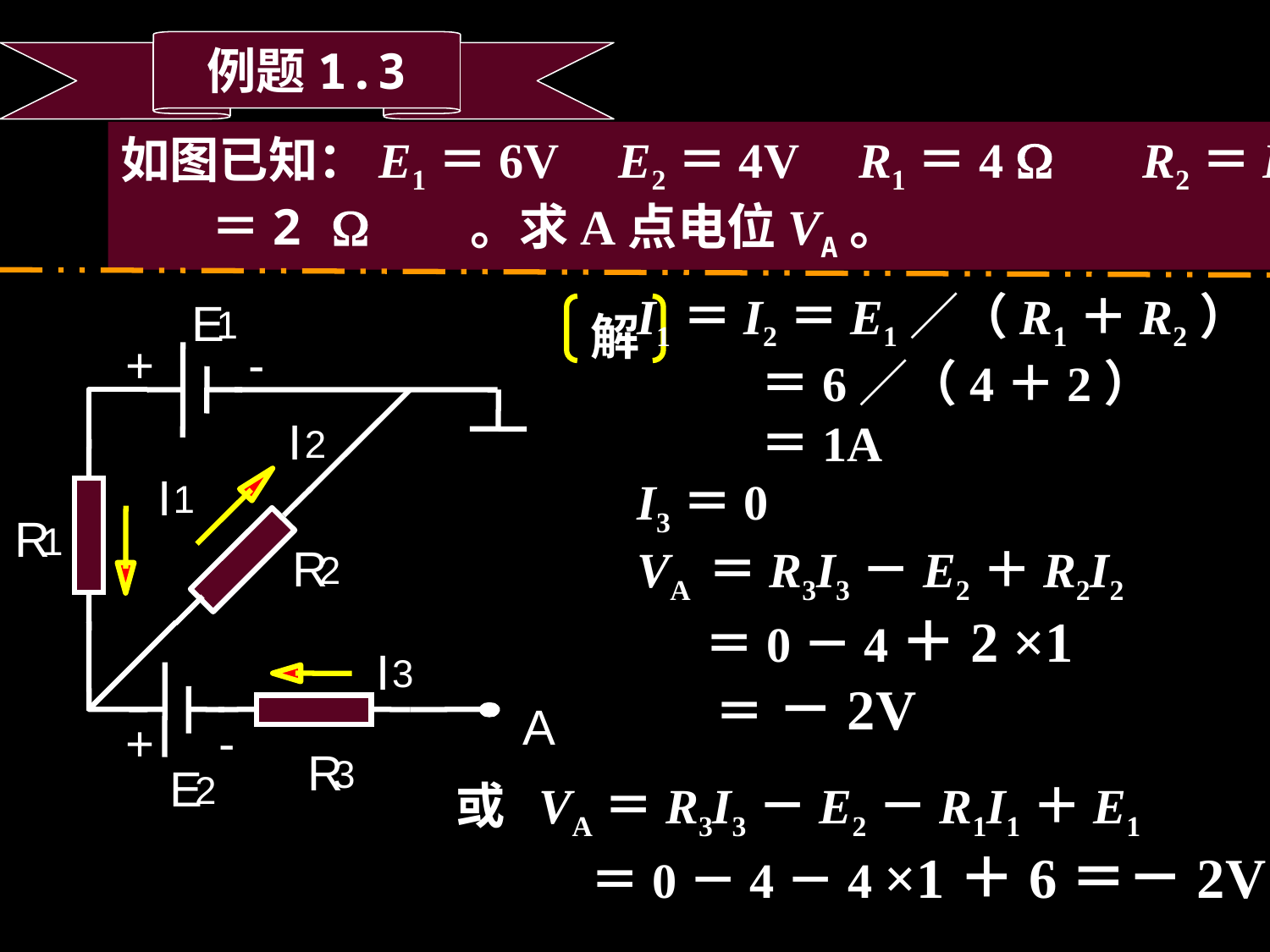

例题1.3
如图已知：E1＝6V  E2＝4V  R1＝4 Ω   R2＝R3
            ＝2 Ω   。求A点电位VA。

I1＝I2＝E1／（R1＋R2）
          ＝6／（4＋2）
          ＝1A
I3＝0
VA ＝R3I3－E2＋R2I2
     ＝0－4＋2 ×1
     ＝ －2V
E
解
1
+
-

I
2

I

1

R
1
R
2

I
3

A

+
-
R
3
E
2
或  VA＝R3I3－E2－R1I1＋E1
           ＝0－4－4 ×1＋6＝－2V